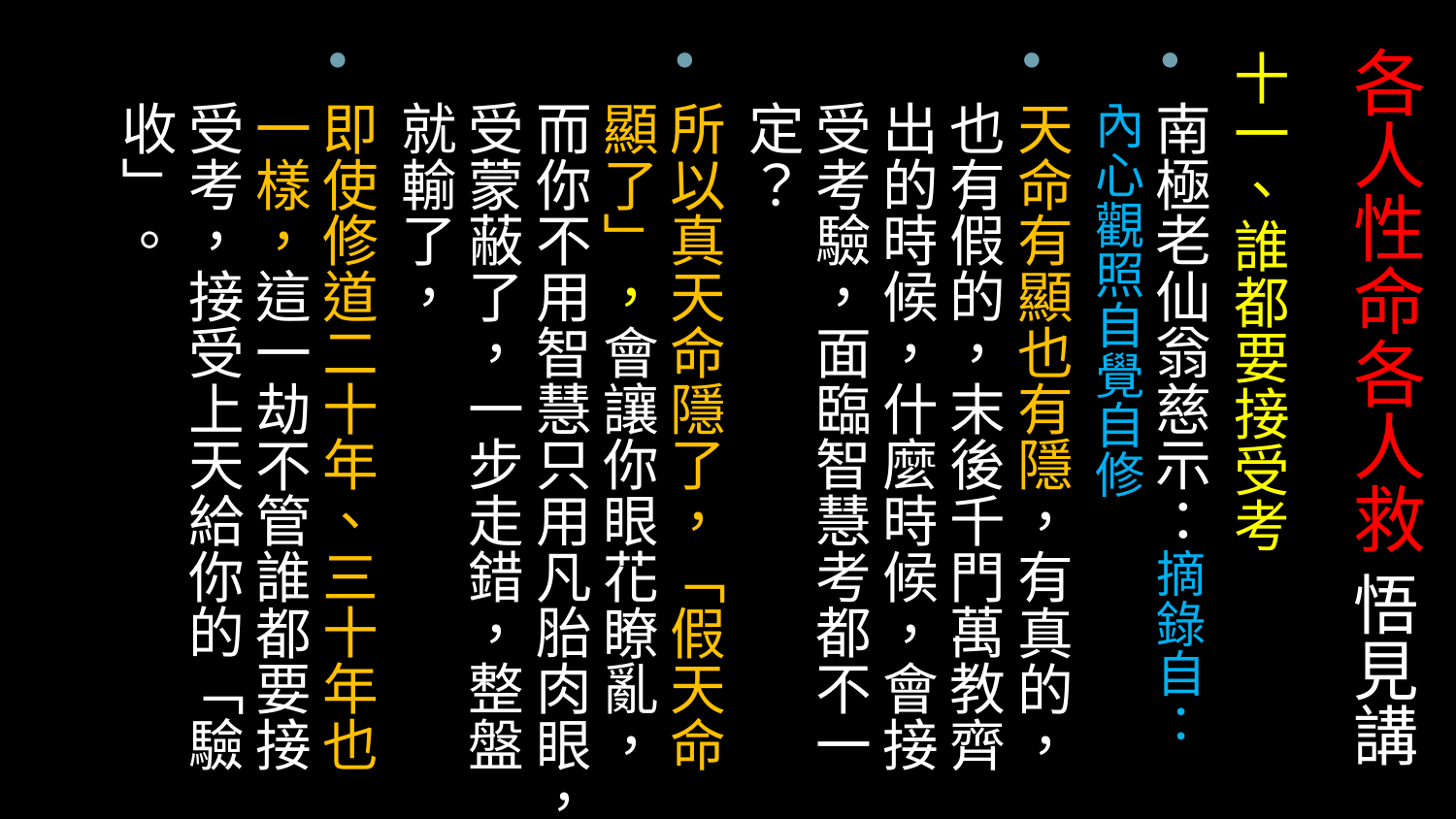

# 各人性命各人救 悟見講
十一、誰都要接受考
南極老仙翁慈示：摘錄自：內心觀照自覺自修
天命有顯也有隱，有真的，也有假的，末後千門萬教齊出的時候，什麼時候，會接受考驗，面臨智慧考都不一定？
所以真天命隱了，「假天命顯了」，會讓你眼花瞭亂，而你不用智慧只用凡胎肉眼，受蒙蔽了，一步走錯，整盤就輸了，
即使修道二十年、三十年也一樣，這一劫不管誰都要接受考，接受上天給你的「驗收」。